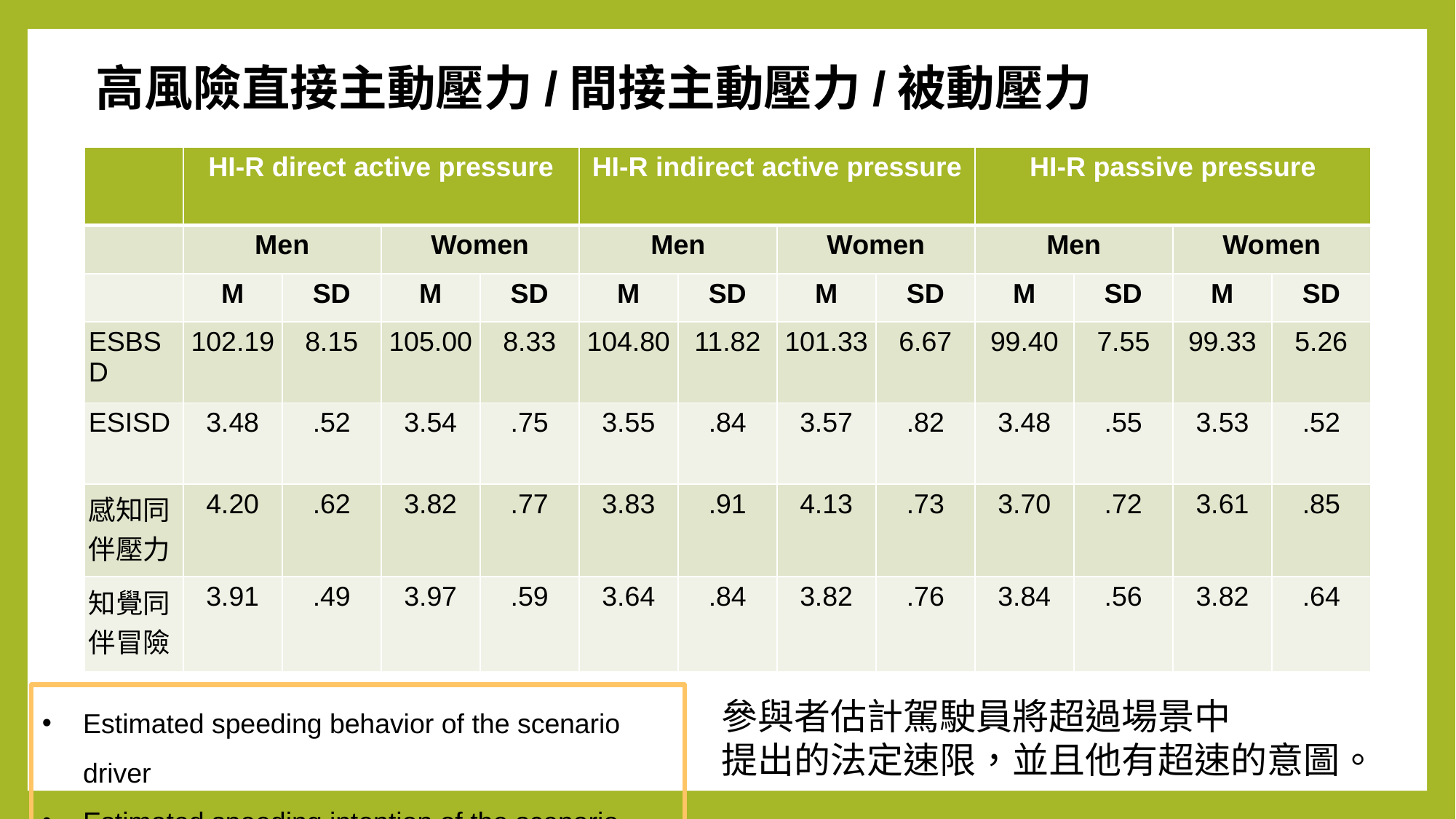

高風險直接主動壓力/間接主動壓力/被動壓力
|  | HI-R direct active pressure |  |  |  | HI-R indirect active pressure |  |  |  | HI-R passive pressure |  |  |  |
| --- | --- | --- | --- | --- | --- | --- | --- | --- | --- | --- | --- | --- |
|  | Men |  | Women |  | Men |  | Women |  | Men |  | Women |  |
|  | M | SD | M | SD | M | SD | M | SD | M | SD | M | SD |
| ESBSD | 102.19 | 8.15 | 105.00 | 8.33 | 104.80 | 11.82 | 101.33 | 6.67 | 99.40 | 7.55 | 99.33 | 5.26 |
| ESISD | 3.48 | .52 | 3.54 | .75 | 3.55 | .84 | 3.57 | .82 | 3.48 | .55 | 3.53 | .52 |
| 感知同伴壓力 | 4.20 | .62 | 3.82 | .77 | 3.83 | .91 | 4.13 | .73 | 3.70 | .72 | 3.61 | .85 |
| 知覺同伴冒險 | 3.91 | .49 | 3.97 | .59 | 3.64 | .84 | 3.82 | .76 | 3.84 | .56 | 3.82 | .64 |
Estimated speeding behavior of the scenario driver
Estimated speeding intention of the scenario driver.
參與者估計駕駛員將超過場景中
提出的法定速限，並且他有超速的意圖。